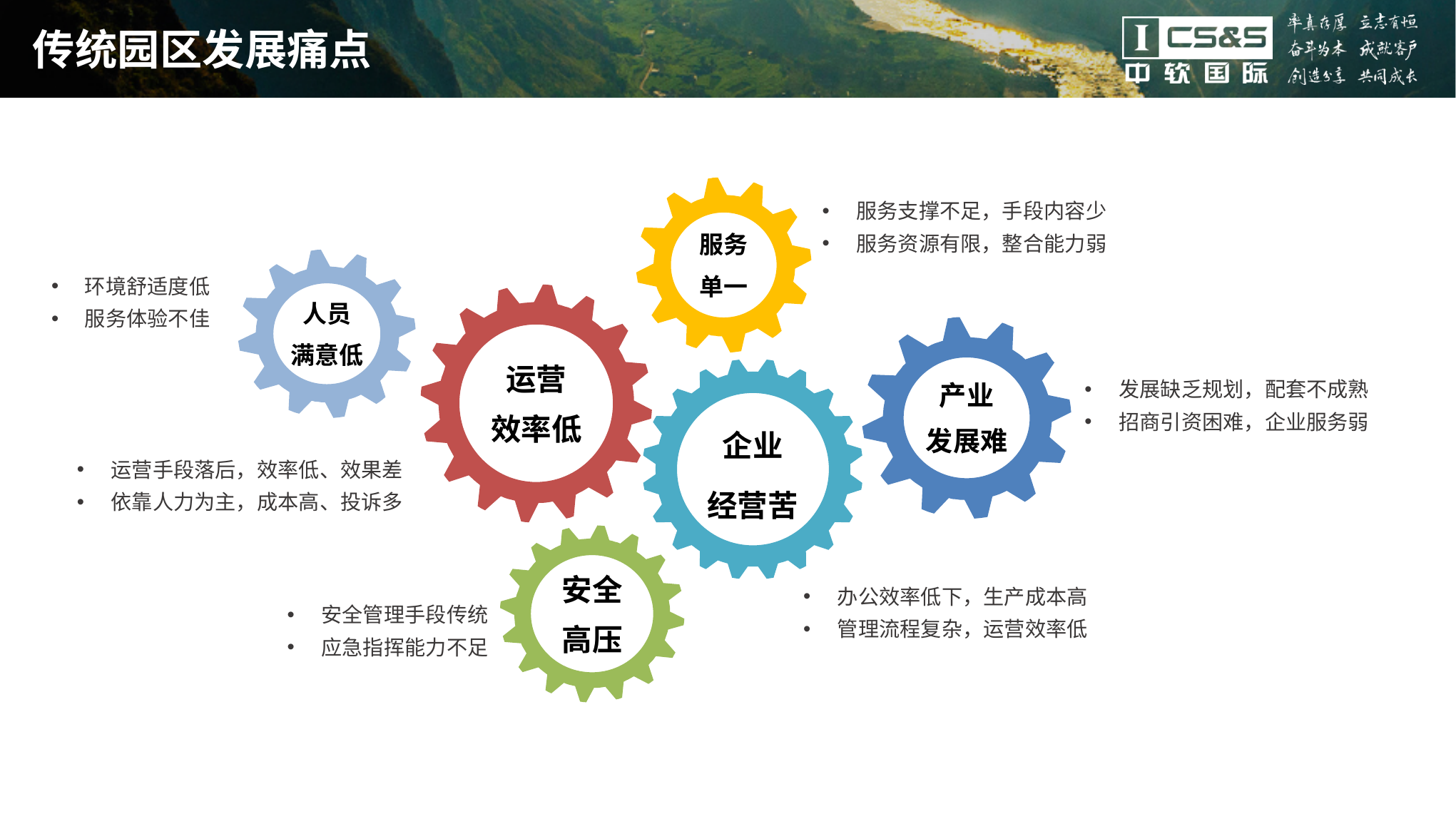

# 传统园区发展痛点
服务
单一
服务支撑不足，手段内容少
服务资源有限，整合能力弱
人员
满意低
环境舒适度低
服务体验不佳
运营
效率低
产业
发展难
企业
经营苦
发展缺乏规划，配套不成熟
招商引资困难，企业服务弱
运营手段落后，效率低、效果差
依靠人力为主，成本高、投诉多
安全
高压
办公效率低下，生产成本高
管理流程复杂，运营效率低
安全管理手段传统
应急指挥能力不足